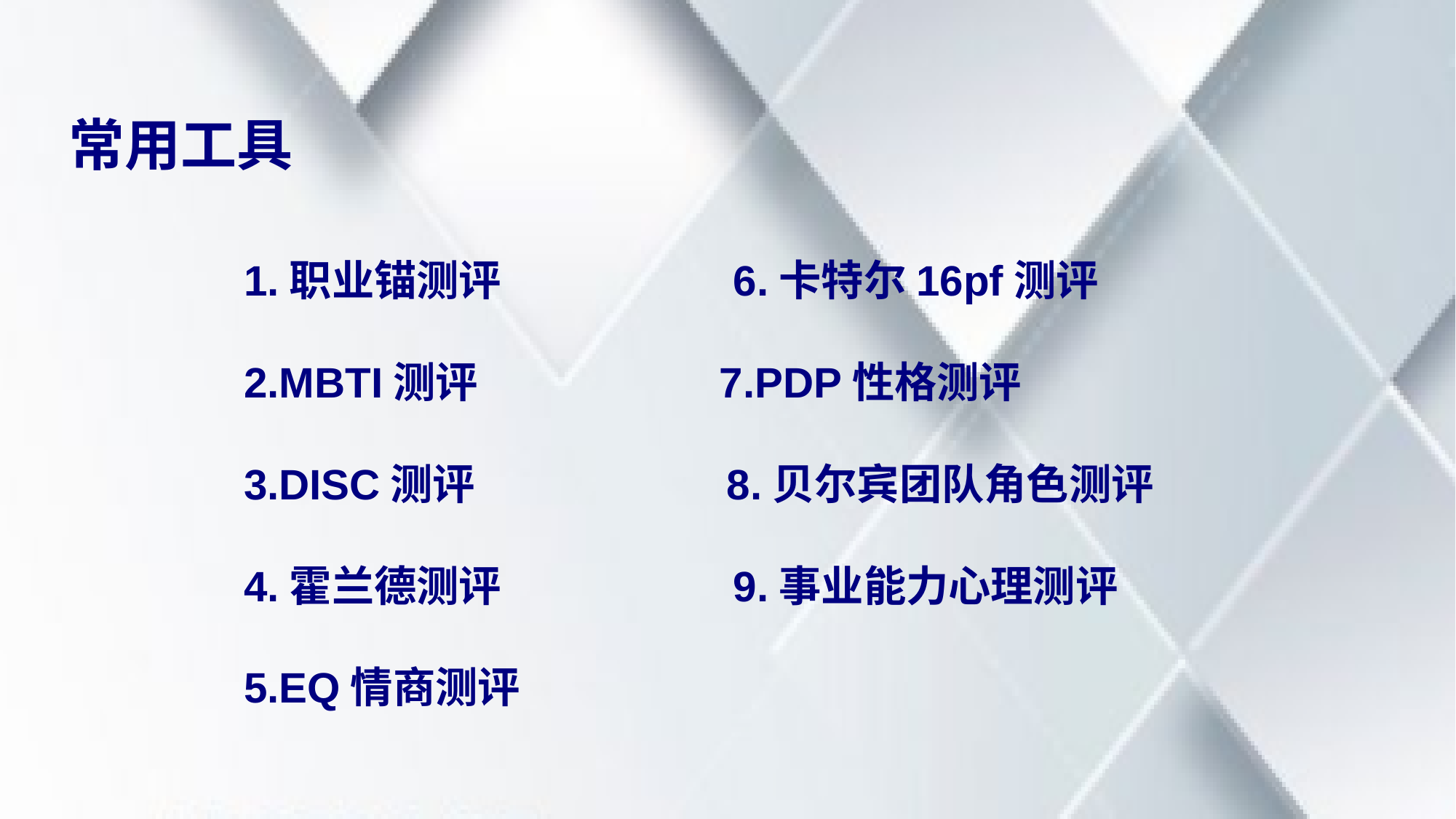

常用工具
1.职业锚测评                       6.卡特尔16pf测评

2.MBTI测评                        7.PDP性格测评

3.DISC测评                         8.贝尔宾团队角色测评

4.霍兰德测评                       9.事业能力心理测评

5.EQ情商测评